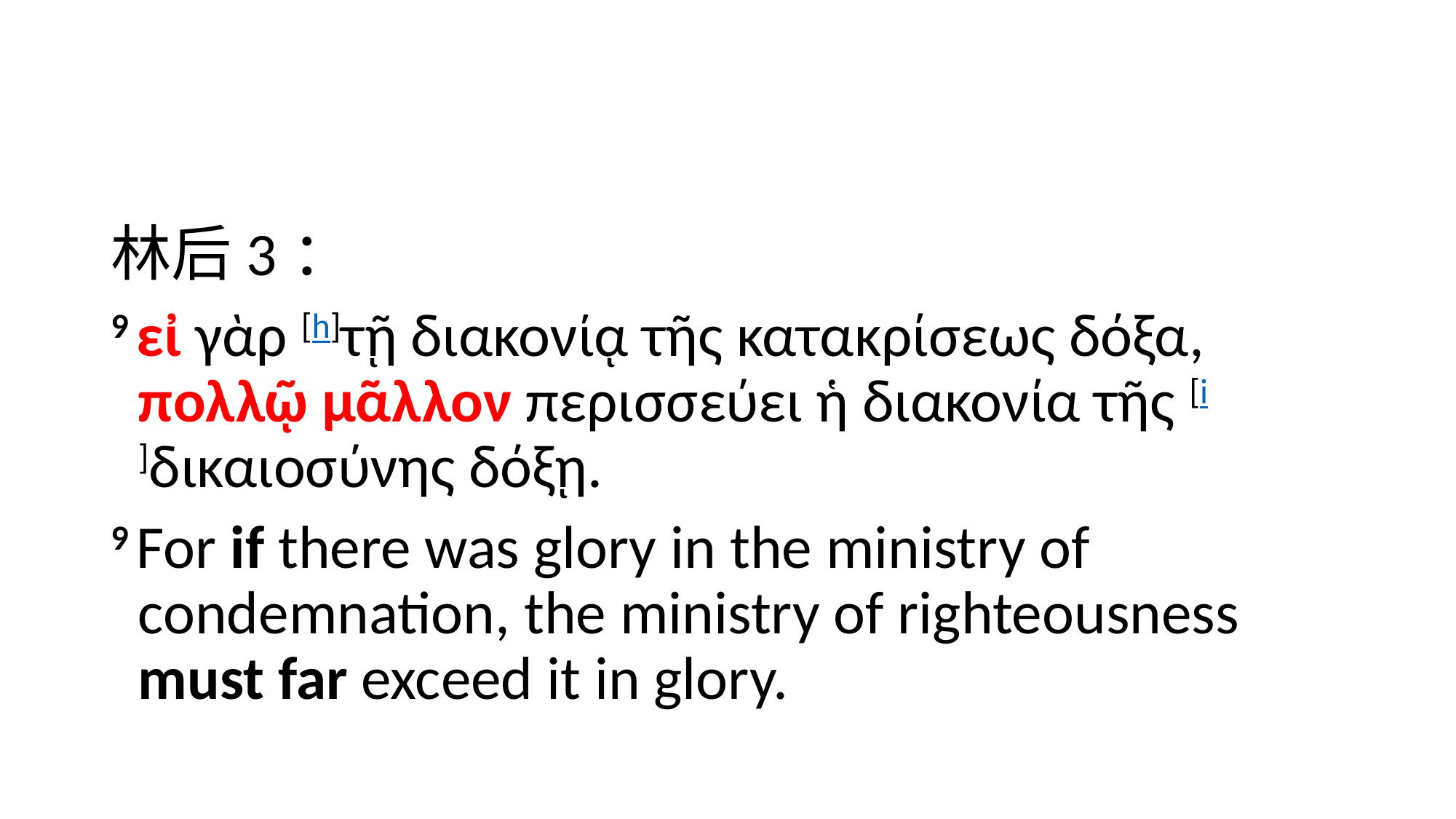

#
林后3：
9 εἰ γὰρ [h]τῇ διακονίᾳ τῆς κατακρίσεως δόξα, πολλῷ μᾶλλον περισσεύει ἡ διακονία τῆς [i]δικαιοσύνης δόξῃ.
9 For if there was glory in the ministry of condemnation, the ministry of righteousness must far exceed it in glory.